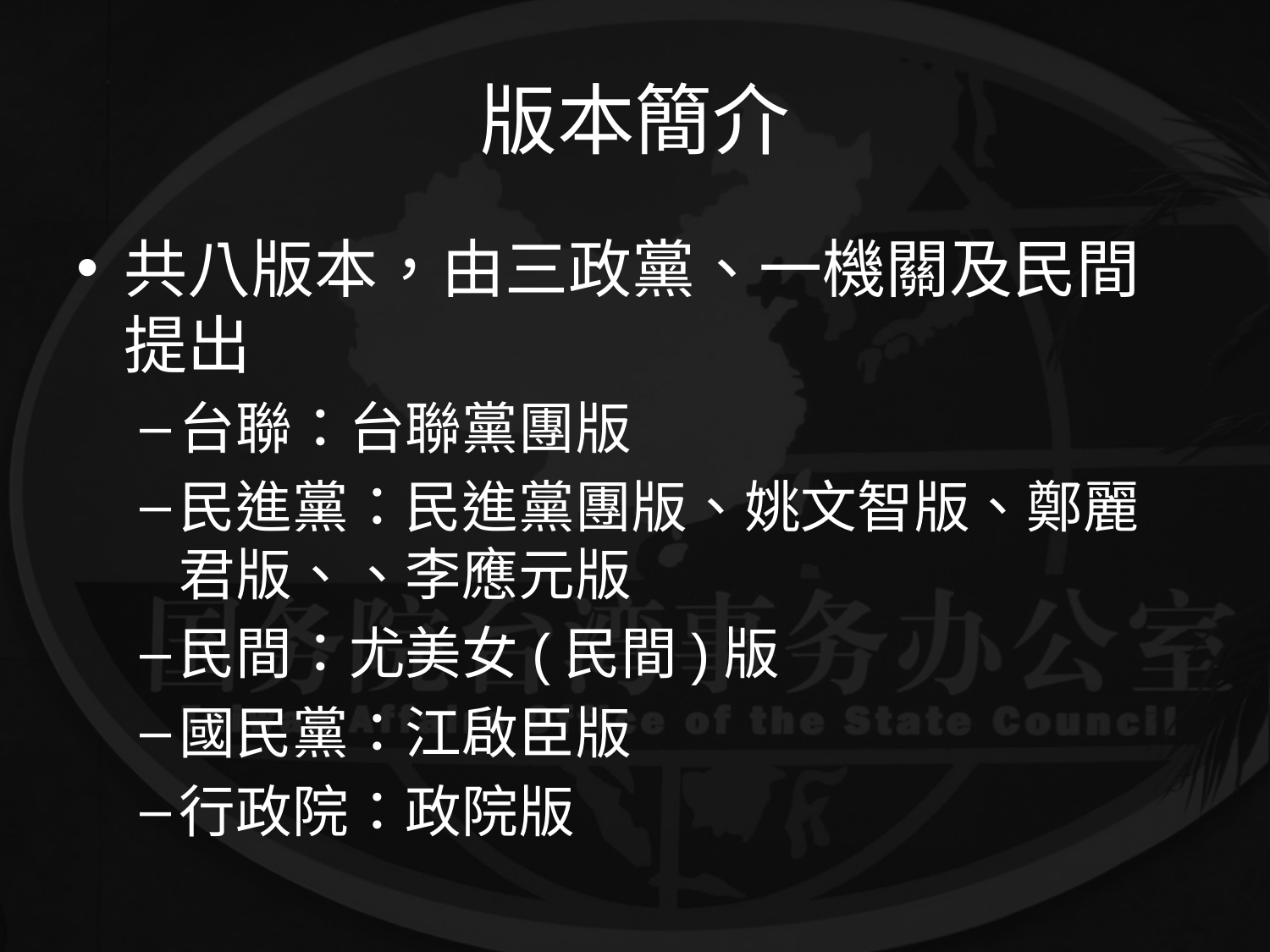

# 版本簡介
共八版本，由三政黨、一機關及民間提出
台聯：台聯黨團版
民進黨：民進黨團版、姚文智版、鄭麗君版、、李應元版
民間：尤美女(民間)版
國民黨：江啟臣版
行政院：政院版